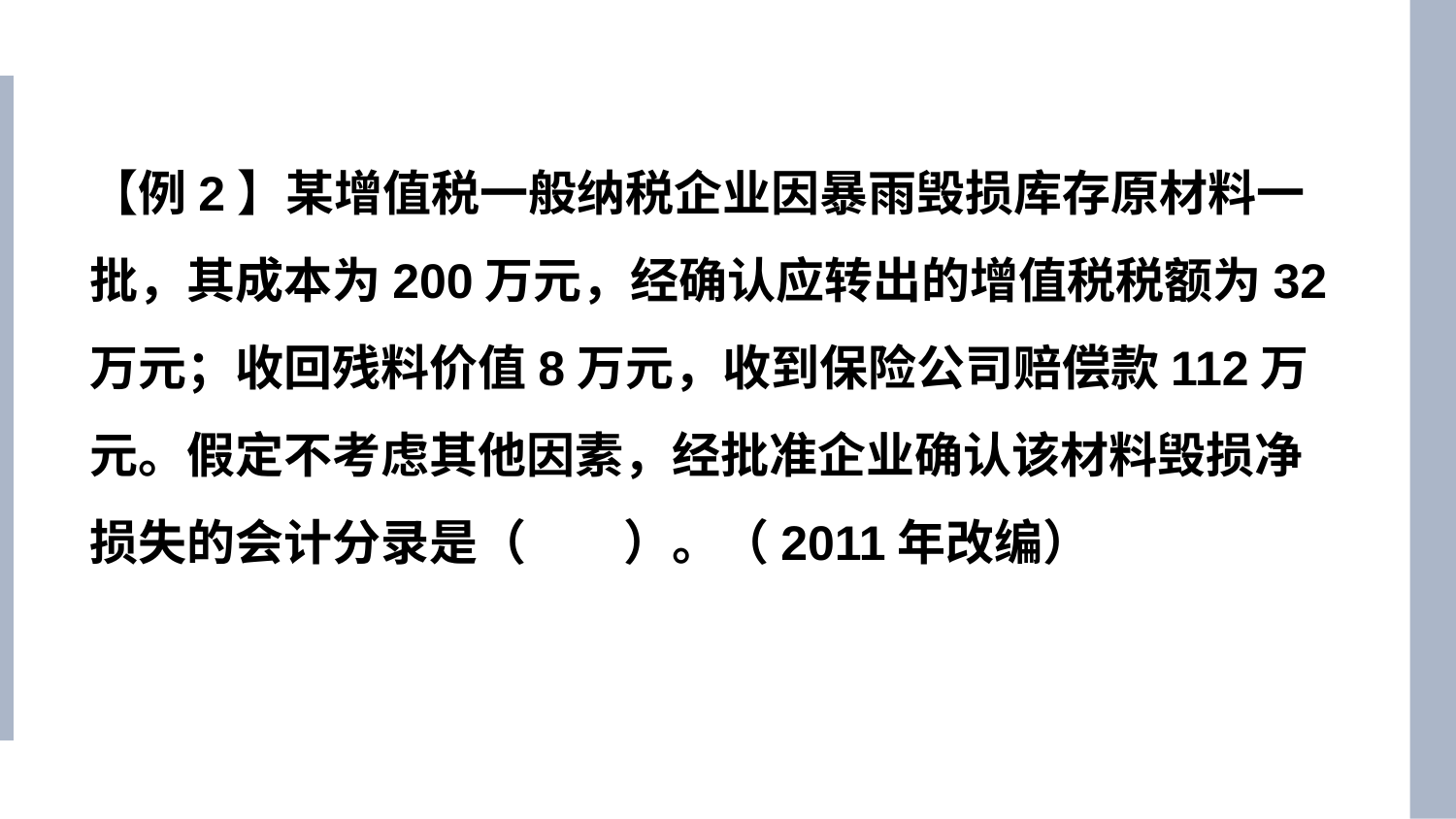

【例2】某增值税一般纳税企业因暴雨毁损库存原材料一批，其成本为200万元，经确认应转出的增值税税额为32万元；收回残料价值8万元，收到保险公司赔偿款112万元。假定不考虑其他因素，经批准企业确认该材料毁损净损失的会计分录是（　　）。（2011年改编）